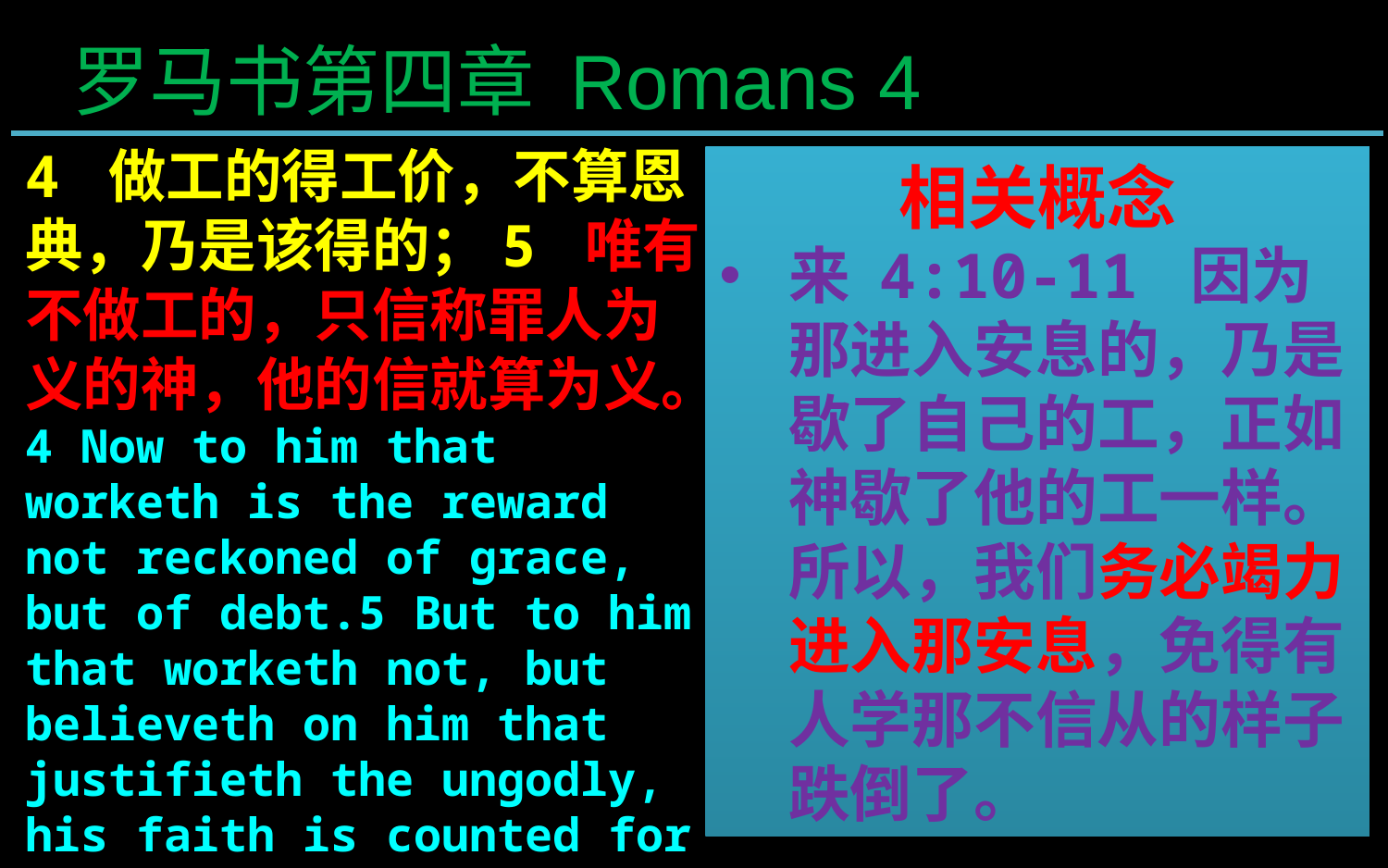

罗马书第四章 Romans 4
4 做工的得工价，不算恩典，乃是该得的；5 唯有不做工的，只信称罪人为义的神，他的信就算为义。
4 Now to him that worketh is the reward not reckoned of grace, but of debt.5 But to him that worketh not, but believeth on him that justifieth the ungodly, his faith is counted for righteousness.
相关概念
来 4:10-11 因为那进入安息的，乃是歇了自己的工，正如神歇了他的工一样。 所以，我们务必竭力进入那安息，免得有人学那不信从的样子跌倒了。